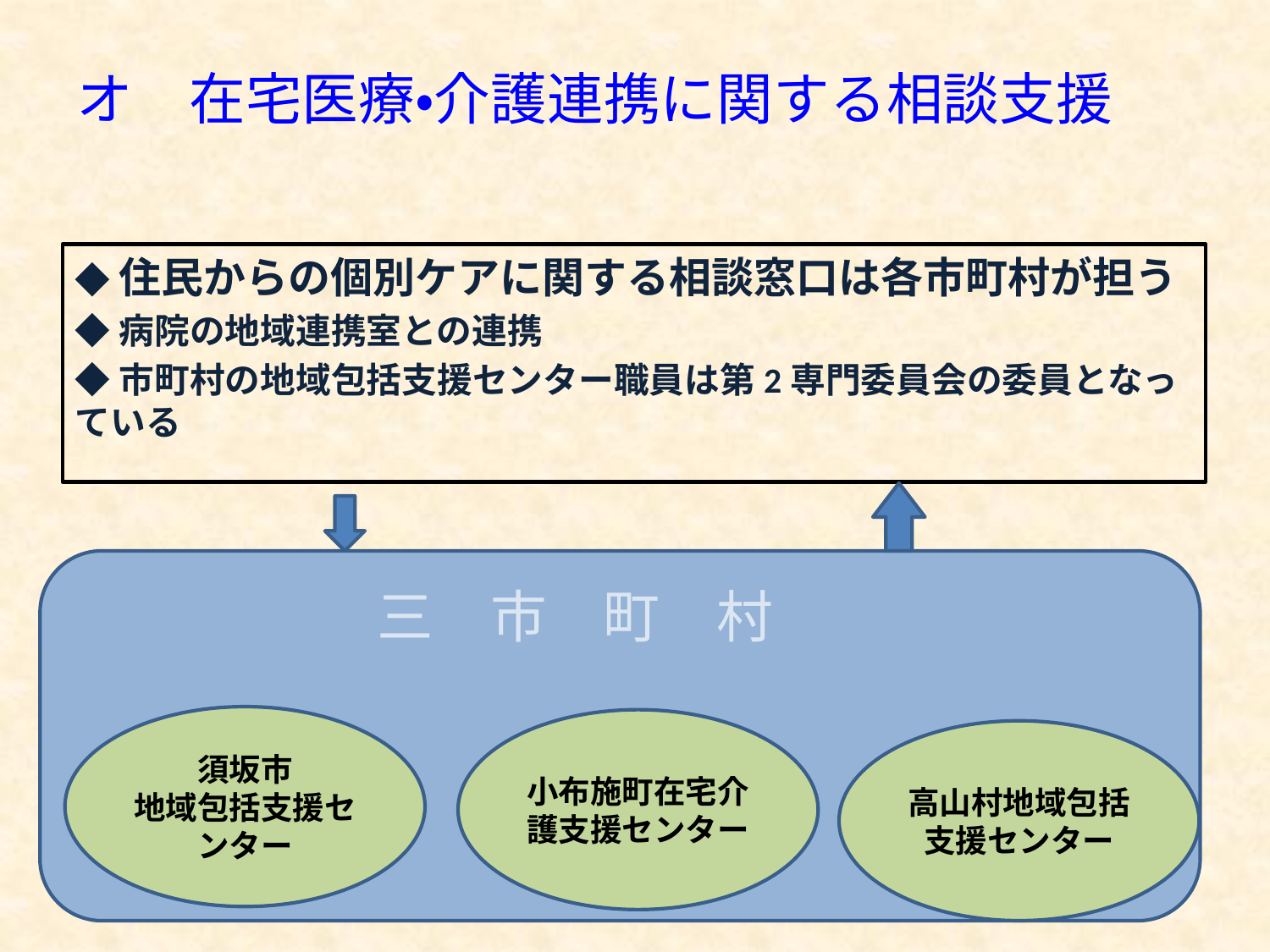

# オ　在宅医療・介護連携に関する相談支援
◆住民からの個別ケアに関する相談窓口は各市町村が担う
◆病院の地域連携室との連携
◆市町村の地域包括支援センター職員は第2専門委員会の委員となっている

三　市　町　村
須坂市
地域包括支援センター
小布施町在宅介護支援センター
高山村地域包括支援センター